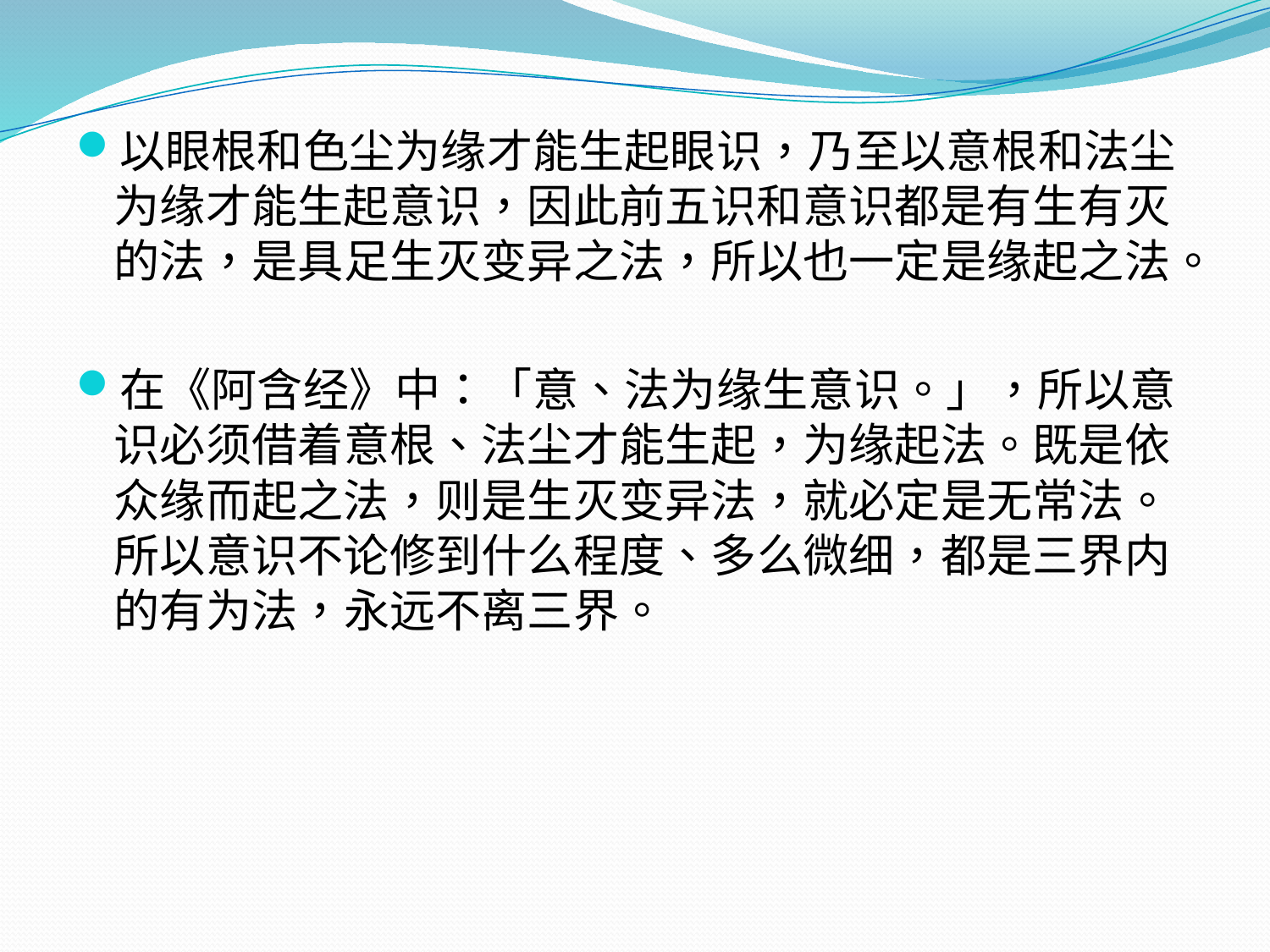

以眼根和色尘为缘才能生起眼识，乃至以意根和法尘为缘才能生起意识，因此前五识和意识都是有生有灭的法，是具足生灭变异之法，所以也一定是缘起之法。

在《阿含经》中：「意、法为缘生意识。」，所以意识必须借着意根、法尘才能生起，为缘起法。既是依众缘而起之法，则是生灭变异法，就必定是无常法。所以意识不论修到什么程度、多么微细，都是三界内的有为法，永远不离三界。